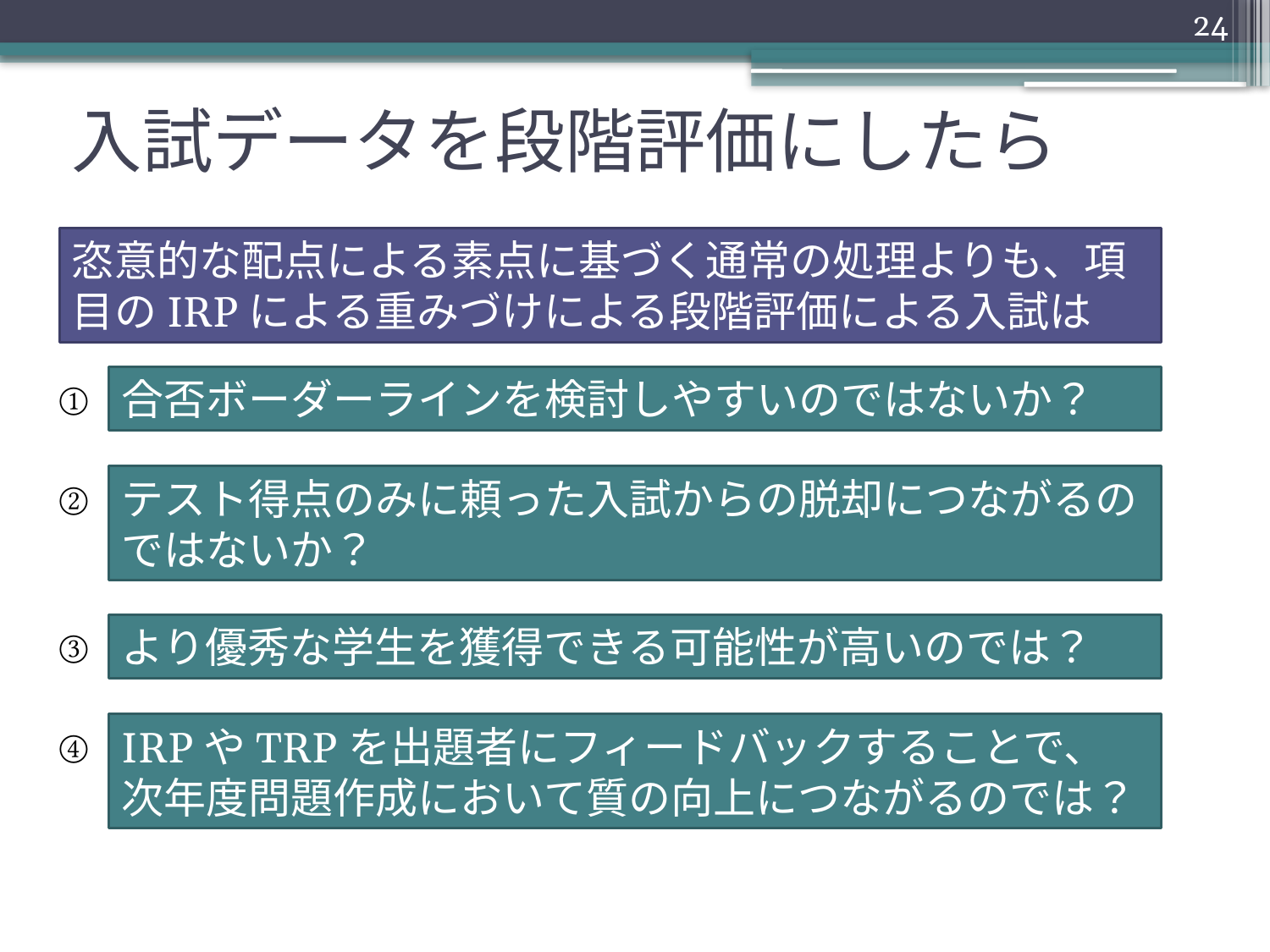

24
# 入試データを段階評価にしたら
恣意的な配点による素点に基づく通常の処理よりも、項目のIRPによる重みづけによる段階評価による入試は
①
合否ボーダーラインを検討しやすいのではないか？
②
テスト得点のみに頼った入試からの脱却につながるのではないか？
③
より優秀な学生を獲得できる可能性が高いのでは？
④
IRPやTRPを出題者にフィードバックすることで、次年度問題作成において質の向上につながるのでは？